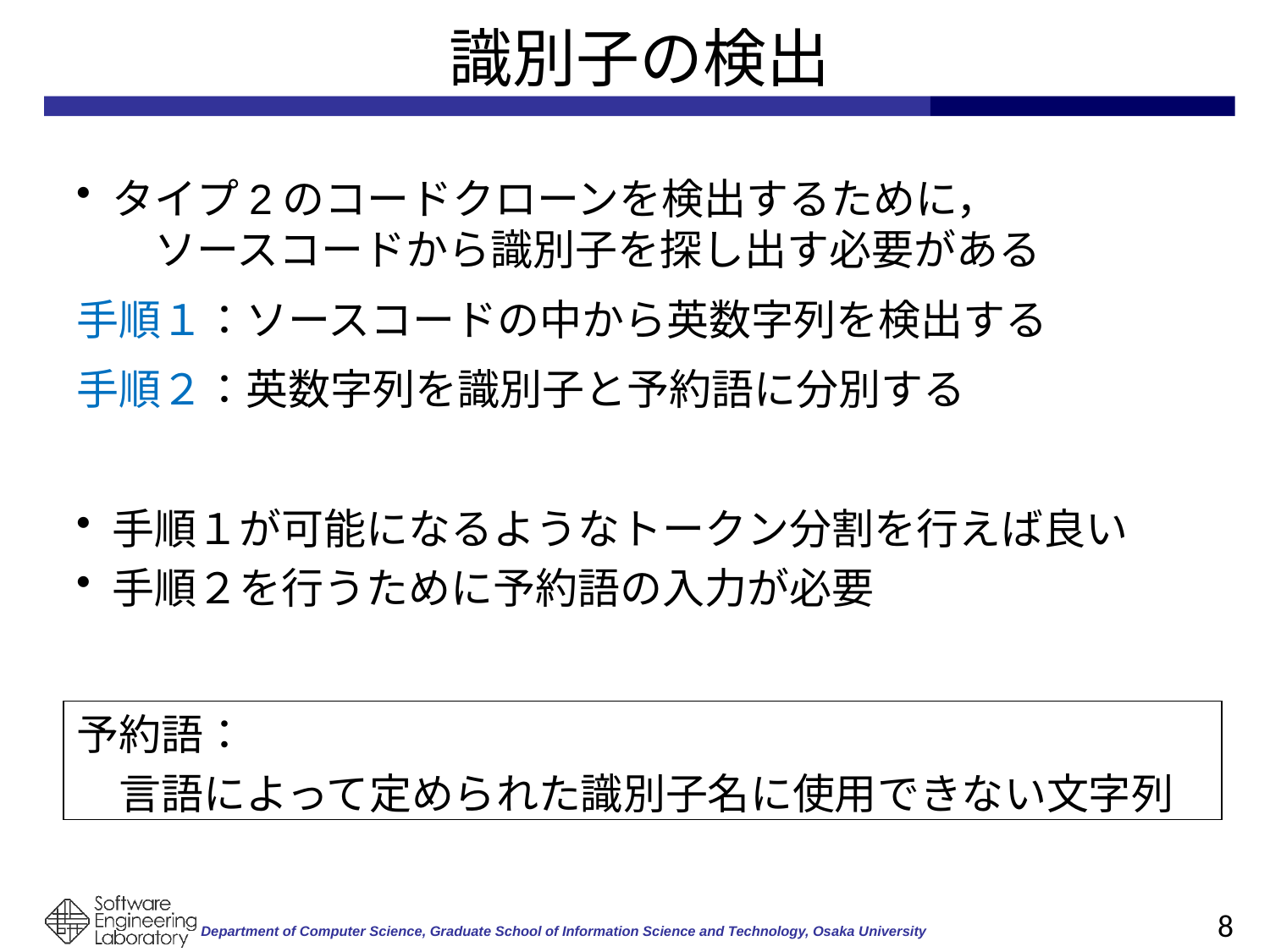

# 識別子の検出
タイプ2のコードクローンを検出するために，　　　　　ソースコードから識別子を探し出す必要がある
手順１：ソースコードの中から英数字列を検出する
手順２：英数字列を識別子と予約語に分別する

手順１が可能になるようなトークン分割を行えば良い
手順２を行うために予約語の入力が必要
予約語：
　言語によって定められた識別子名に使用できない文字列
8